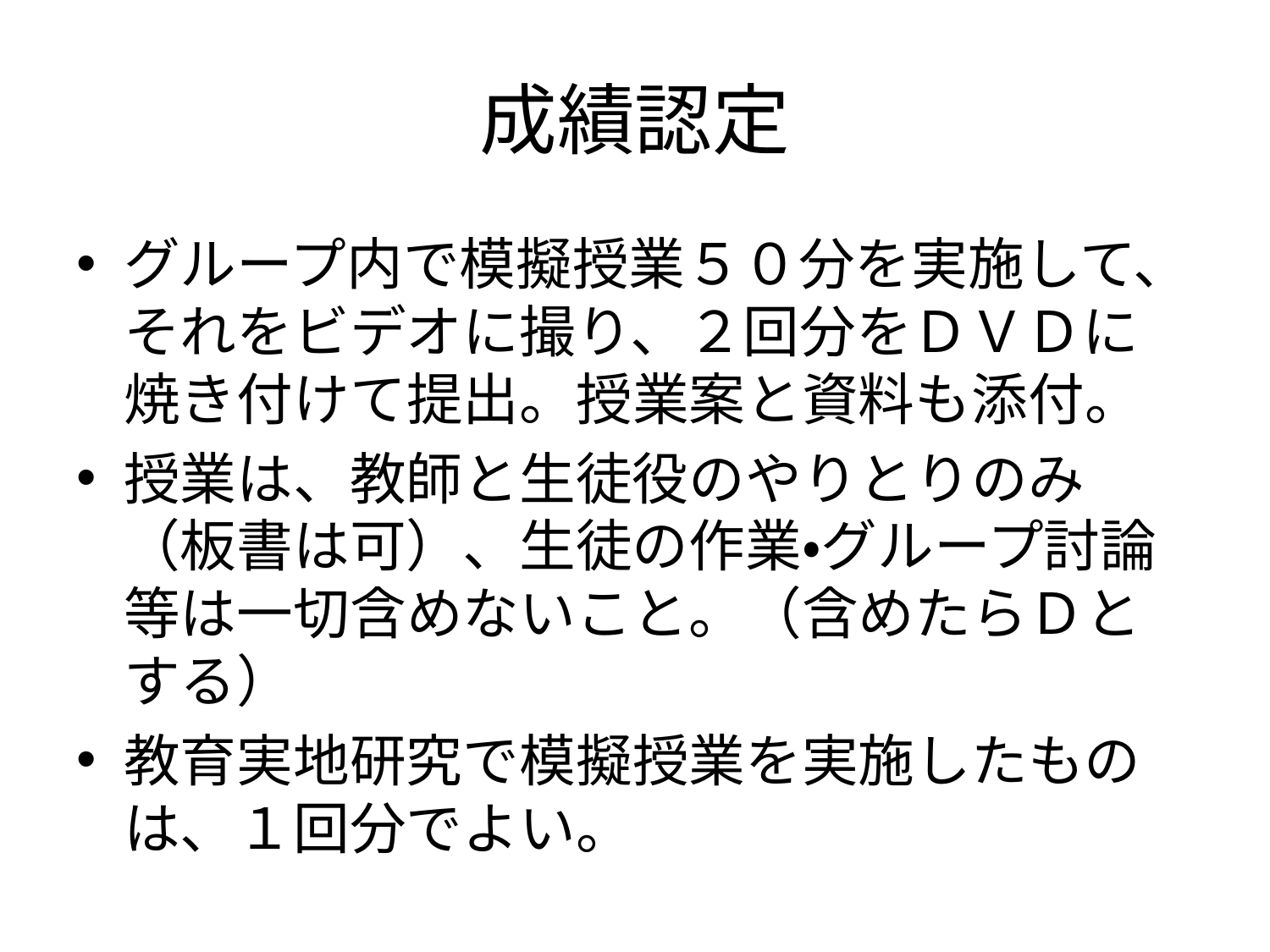

# 成績認定
グループ内で模擬授業５０分を実施して、それをビデオに撮り、２回分をＤＶＤに焼き付けて提出。授業案と資料も添付。
授業は、教師と生徒役のやりとりのみ（板書は可）、生徒の作業・グループ討論等は一切含めないこと。（含めたらＤとする）
教育実地研究で模擬授業を実施したものは、１回分でよい。